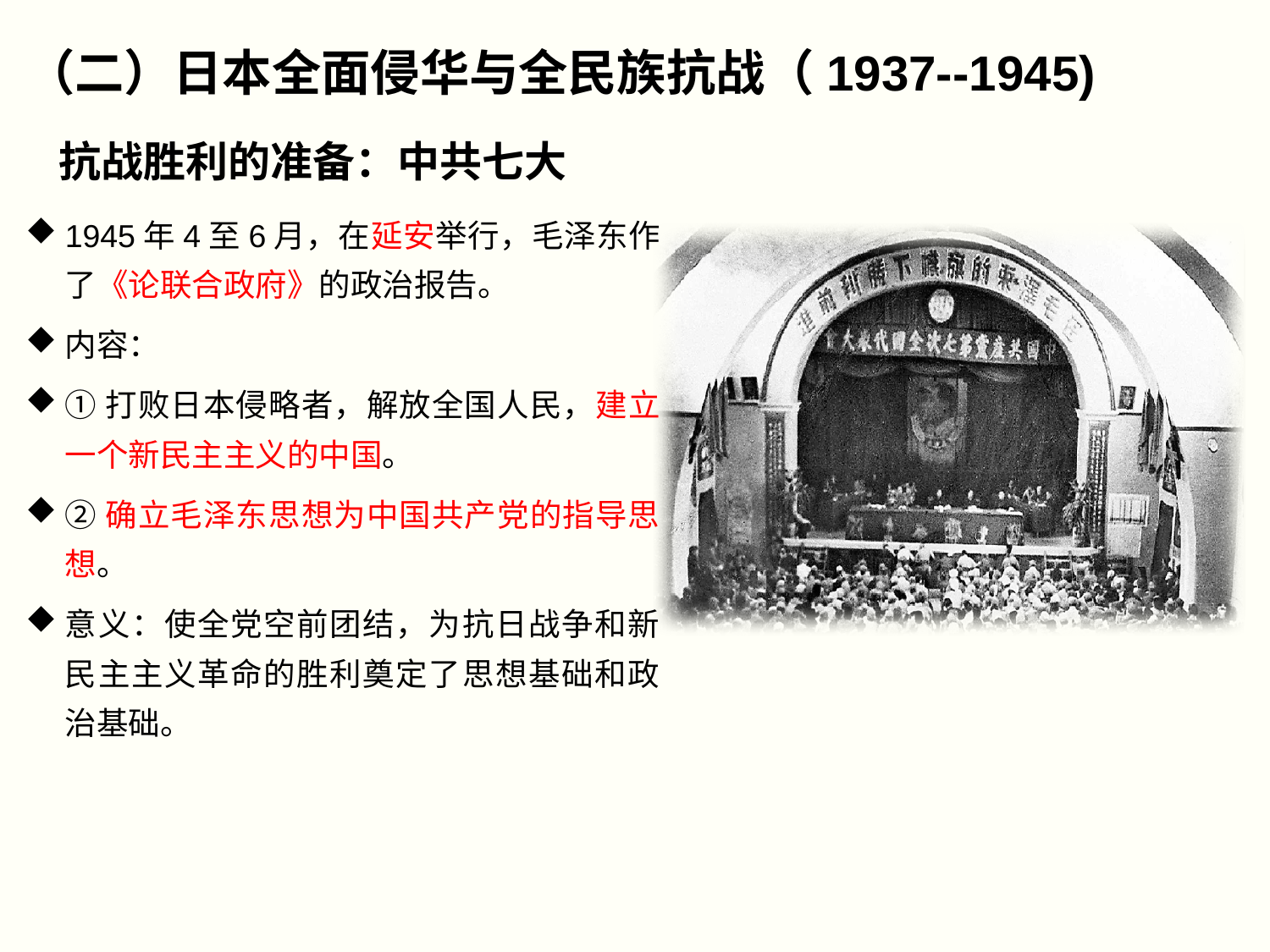

（二）日本全面侵华与全民族抗战（1937--1945)
抗战胜利的准备：中共七大
1945年4至6月，在延安举行，毛泽东作了《论联合政府》的政治报告。
内容：
①打败日本侵略者，解放全国人民，建立一个新民主主义的中国。
②确立毛泽东思想为中国共产党的指导思想。
意义：使全党空前团结，为抗日战争和新民主主义革命的胜利奠定了思想基础和政治基础。